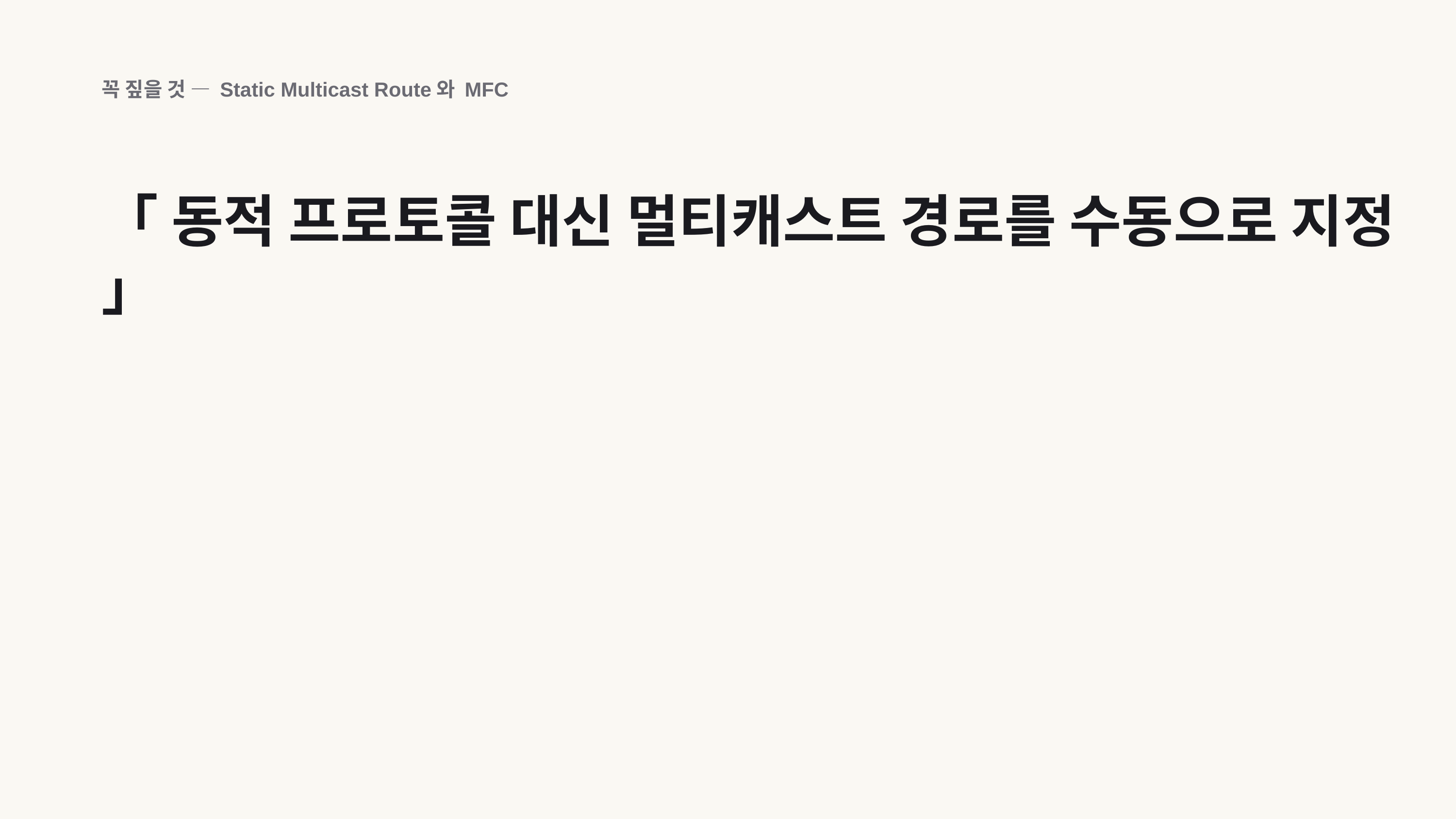

꼭 짚을 것 — Static Multicast Route와 MFC
「 동적 프로토콜 대신 멀티캐스트 경로를 수동으로 지정 」